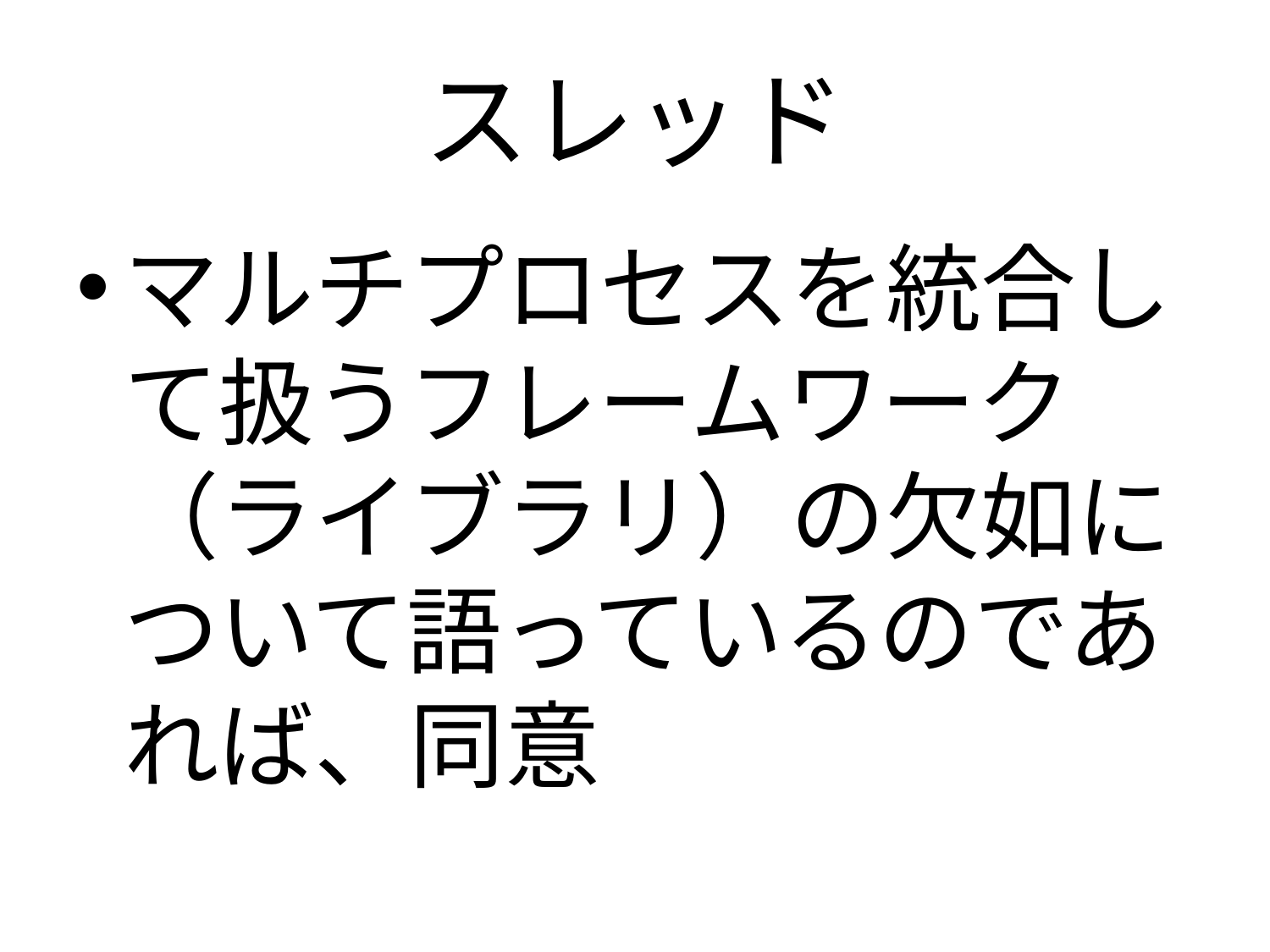

# スレッド
マルチプロセスを統合して扱うフレームワーク（ライブラリ）の欠如について語っているのであれば、同意